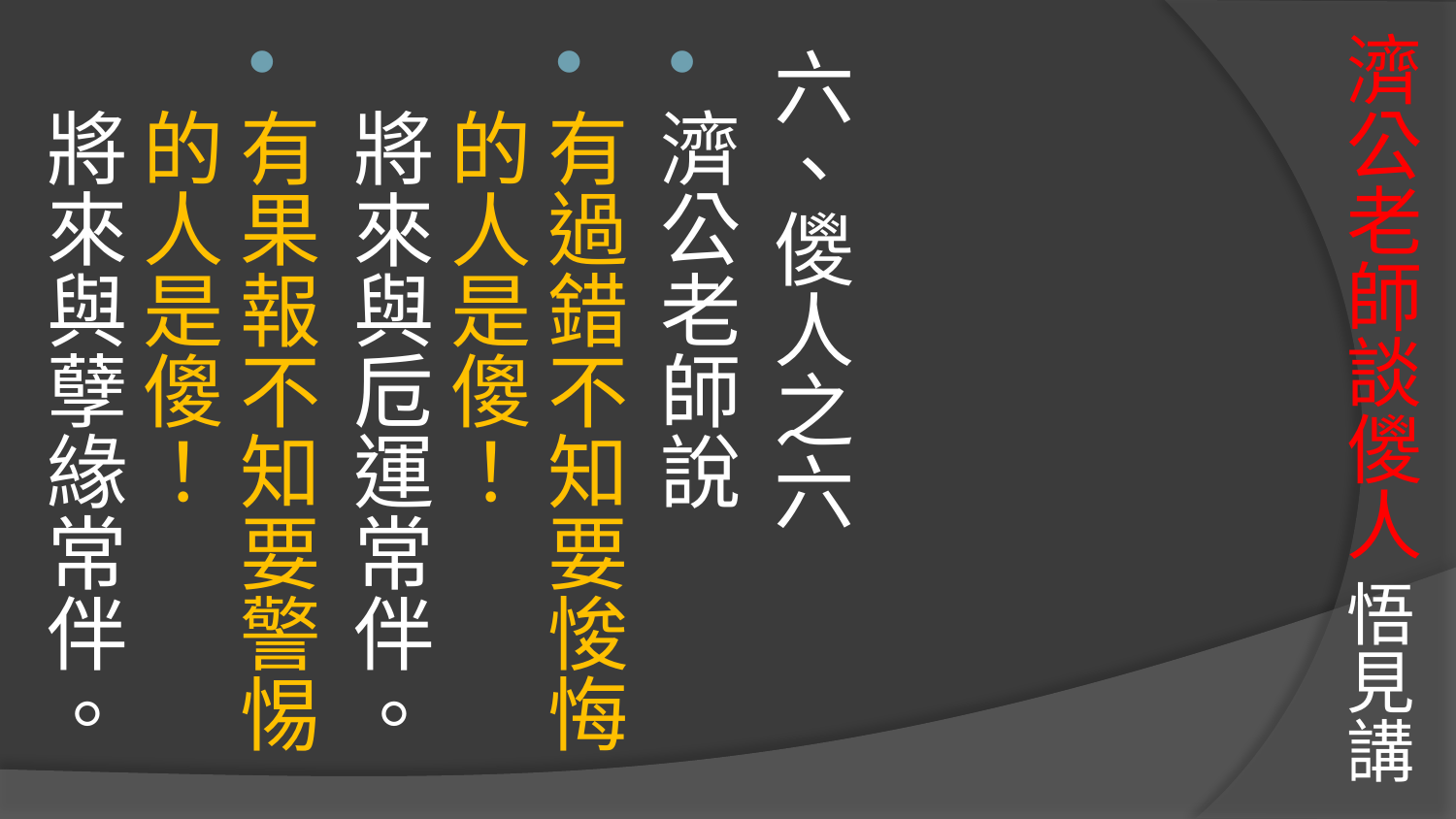

# 濟公老師談儍人 悟見講
六、儍人之六
濟公老師說
有過錯不知要悛悔的人是傻！
將來與卮運常伴。
有果報不知要警惕的人是傻！
將來與孽緣常伴。